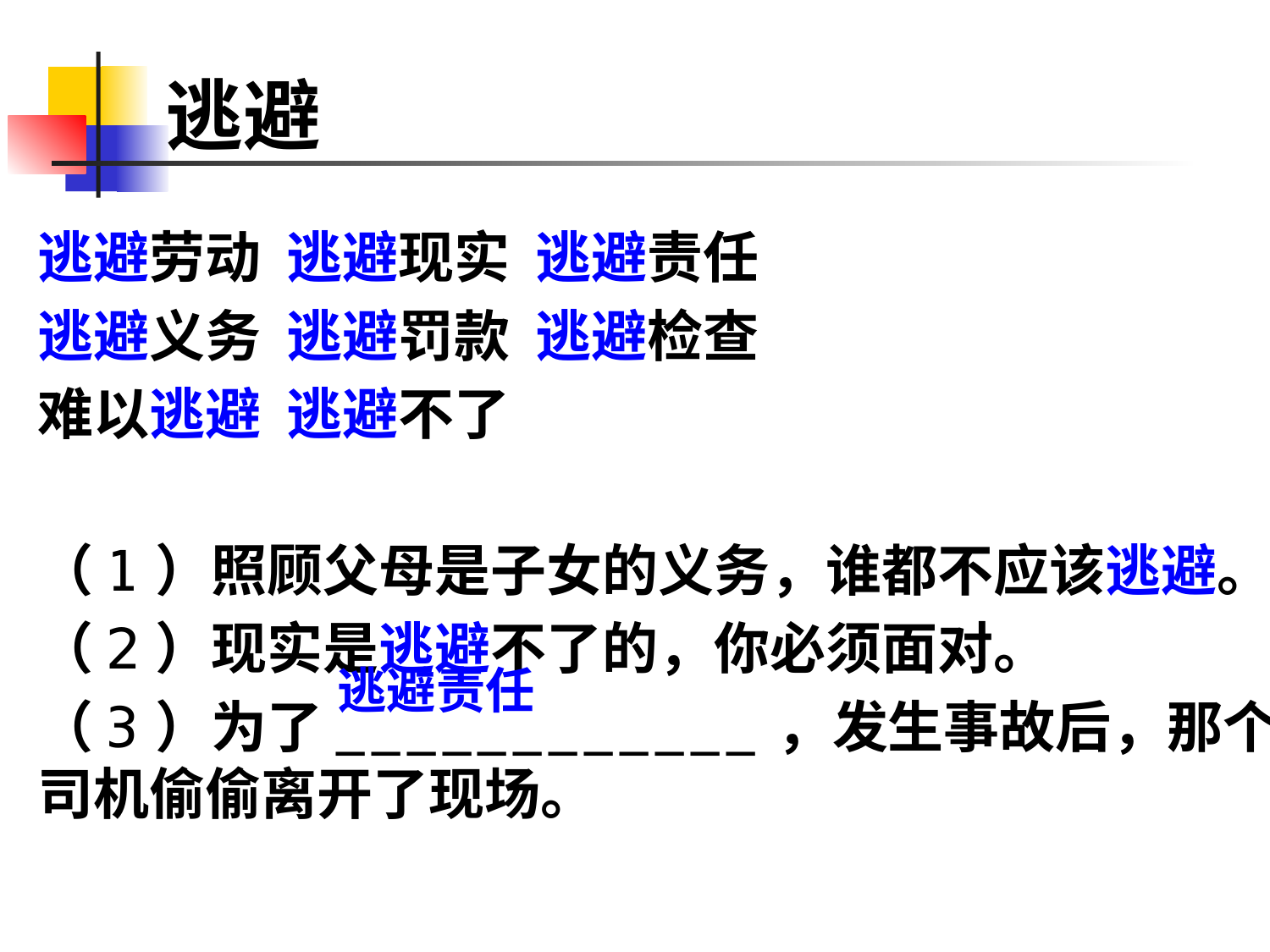

# 逃避
逃避劳动  逃避现实  逃避责任
逃避义务  逃避罚款  逃避检查
难以逃避  逃避不了

（1）照顾父母是子女的义务，谁都不应该逃避。
（2）现实是逃避不了的，你必须面对。
（3）为了____________，发生事故后，那个司机偷偷离开了现场。
逃避责任